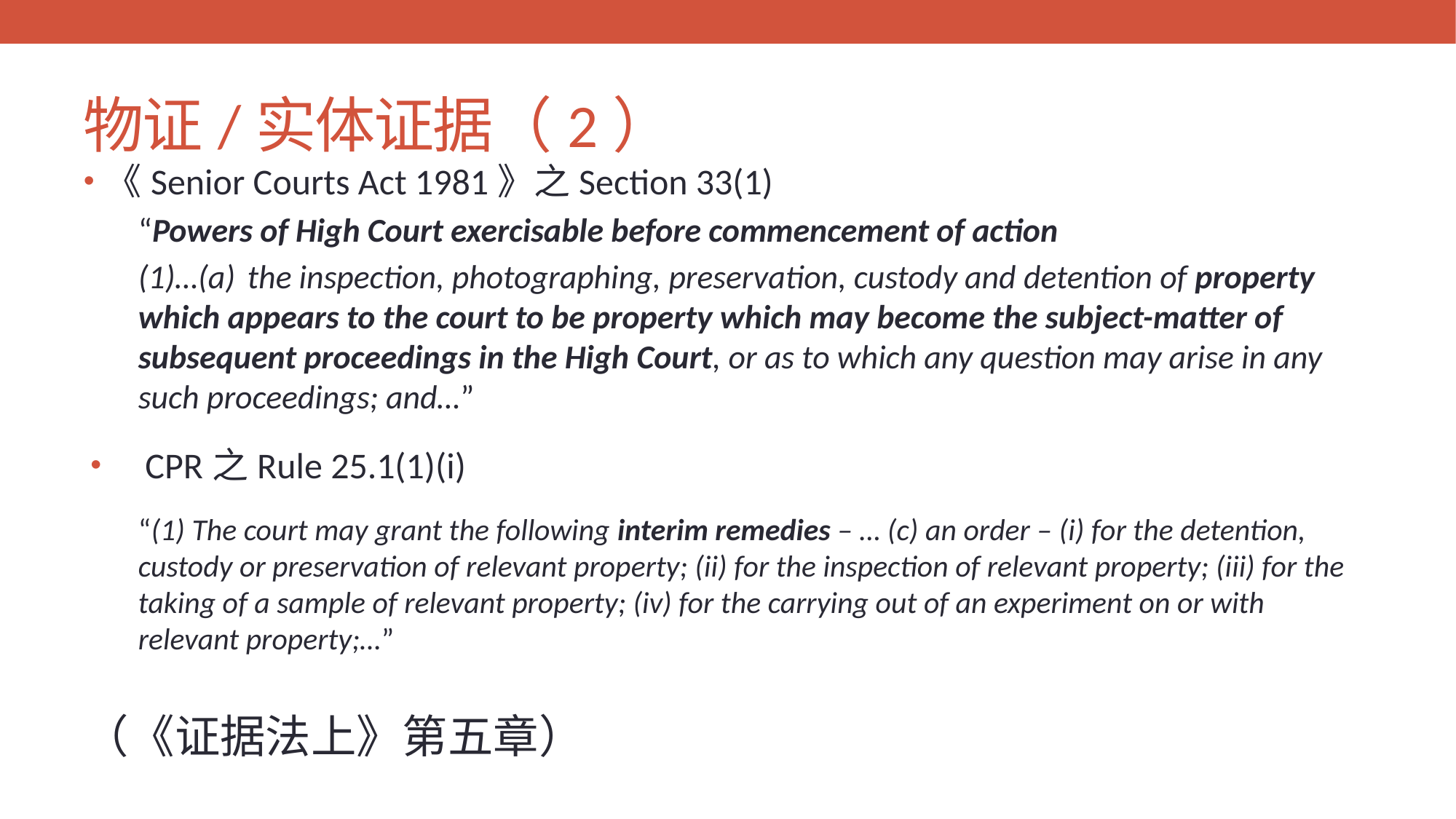

# 物证/实体证据（2）
《Senior Courts Act 1981》之Section 33(1)
“Powers of High Court exercisable before commencement of action
(1)…(a)	the inspection, photographing, preservation, custody and detention of property which appears to the court to be property which may become the subject-matter of subsequent proceedings in the High Court, or as to which any question may arise in any such proceedings; and…”
CPR之Rule 25.1(1)(i)
“(1) The court may grant the following interim remedies – … (c) an order – (i) for the detention, custody or preservation of relevant property; (ii) for the inspection of relevant property; (iii) for the taking of a sample of relevant property; (iv) for the carrying out of an experiment on or with relevant property;…”

（《证据法上》第五章）